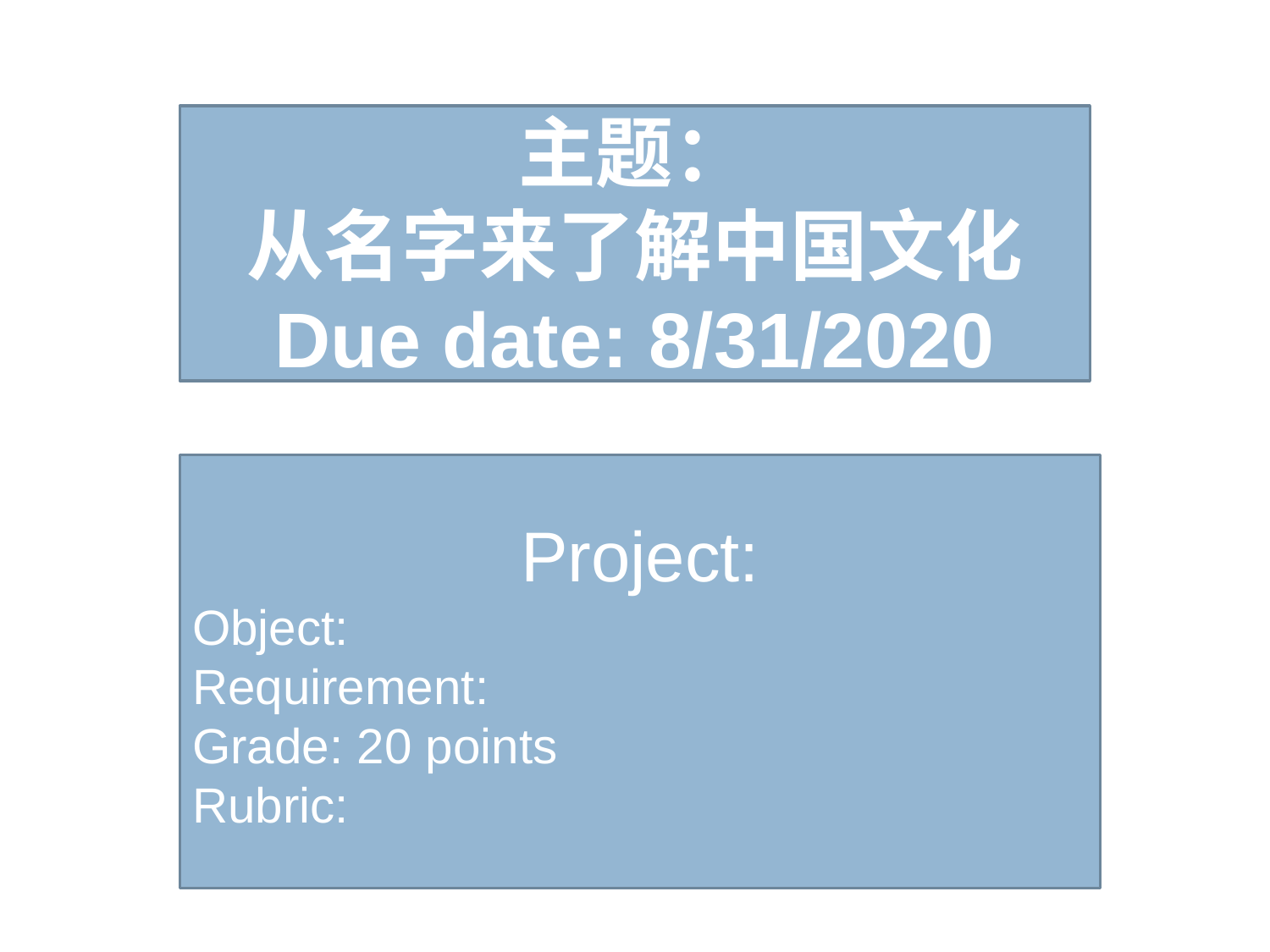

主题：
从名字来了解中国文化
Due date: 8/31/2020
Project:
Object:
Requirement:
Grade: 20 points
Rubric: